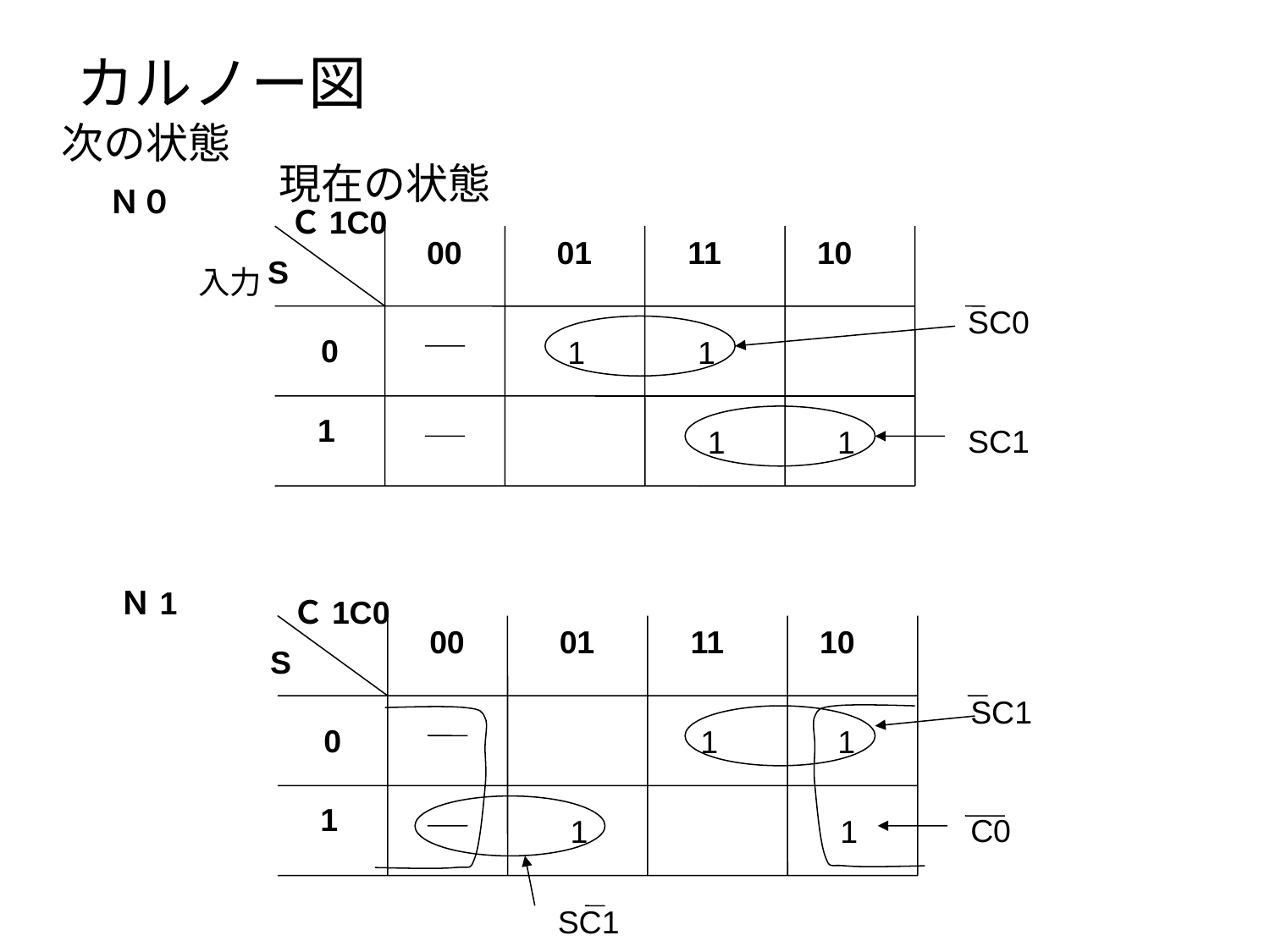

# カルノー図
次の状態
現在の状態
Ｎ０
Ｃ1C0

00

01

11

10

S
入力
SC0

0
1
1

1

SC1
1
1

Ｎ1
Ｃ1C0

00

01

11

10

S
SC1

0
1
1

1

C0
1
1

SC1